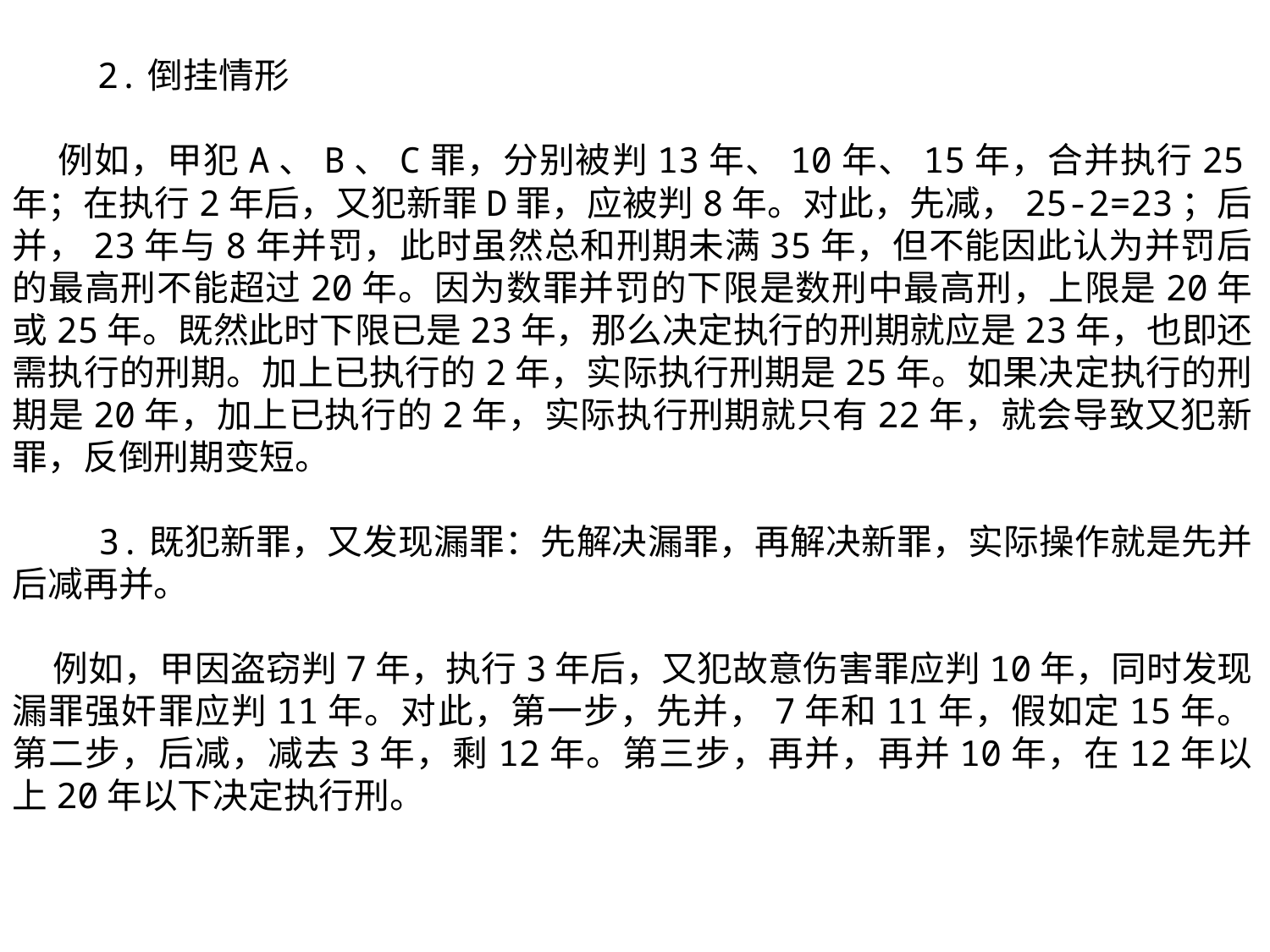

2.倒挂情形

    例如，甲犯A、B、C罪，分别被判13年、10年、15年，合并执行25年；在执行2年后，又犯新罪D罪，应被判8年。对此，先减，25-2=23；后并，23年与8年并罚，此时虽然总和刑期未满35年，但不能因此认为并罚后的最高刑不能超过20年。因为数罪并罚的下限是数刑中最高刑，上限是20年或25年。既然此时下限已是23年，那么决定执行的刑期就应是23年，也即还需执行的刑期。加上已执行的2年，实际执行刑期是25年。如果决定执行的刑期是20年，加上已执行的2年，实际执行刑期就只有22年，就会导致又犯新罪，反倒刑期变短。

    3.既犯新罪，又发现漏罪：先解决漏罪，再解决新罪，实际操作就是先并后减再并。

    例如，甲因盗窃判7年，执行3年后，又犯故意伤害罪应判10年，同时发现漏罪强奸罪应判11年。对此，第一步，先并，7年和11年，假如定15年。第二步，后减，减去3年，剩12年。第三步，再并，再并10年，在12年以上20年以下决定执行刑。